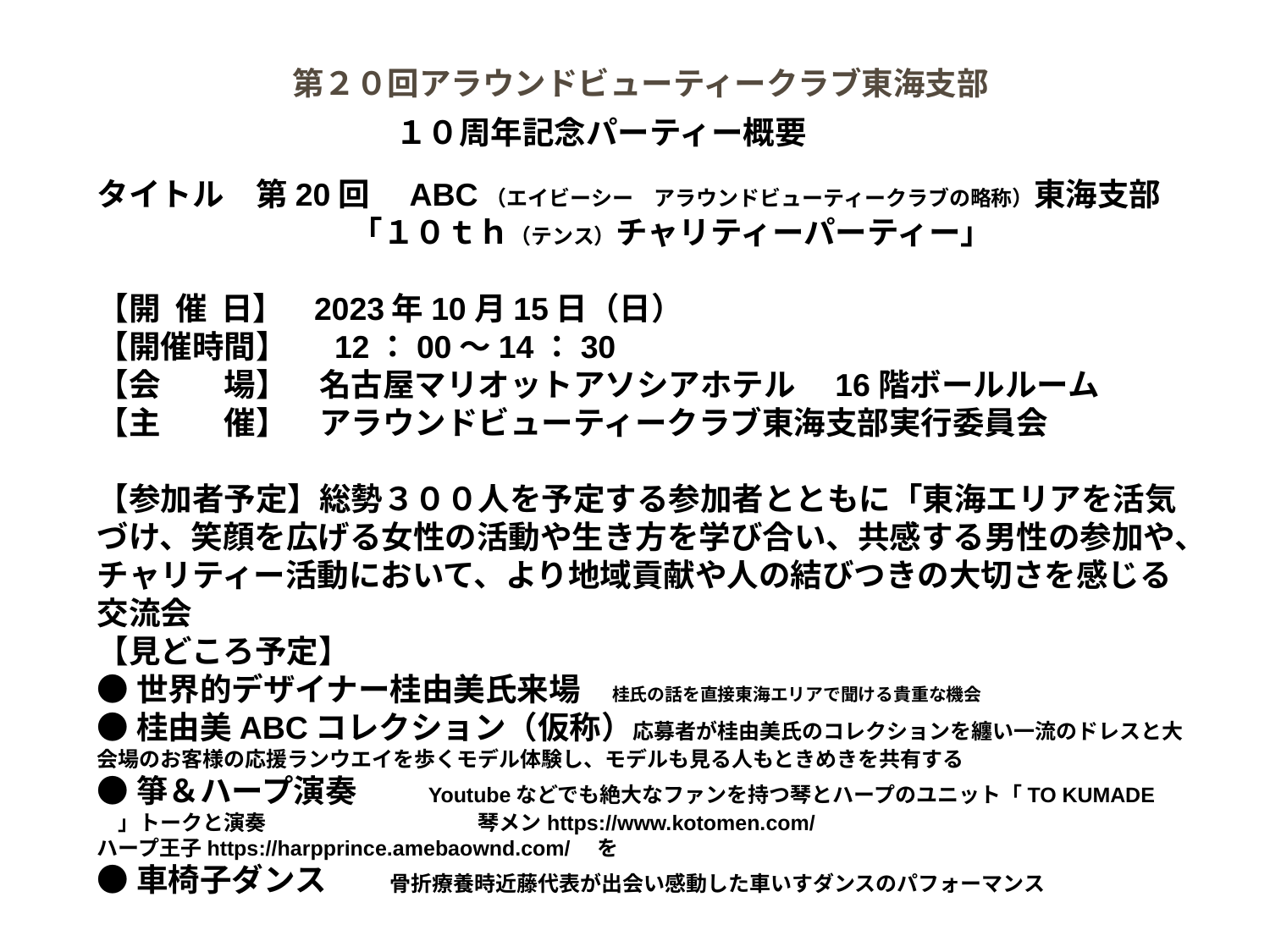

第２０回アラウンドビューティークラブ東海支部
１０周年記念パーティー概要
タイトル　第20回　ABC（エイビーシー　アラウンドビューティークラブの略称）東海支部
　　　　　　　　「１０ｔｈ（テンス）チャリティーパーティー」

【開  催  日】   2023年10月15日（日）
【開催時間】 　12：00～14：30
【会　　場】　名古屋マリオットアソシアホテル　16階ボールルーム
【主　　催】　アラウンドビューティークラブ東海支部実行委員会

【参加者予定】総勢３００人を予定する参加者とともに「東海エリアを活気づけ、笑顔を広げる女性の活動や生き方を学び合い、共感する男性の参加や、チャリティー活動において、より地域貢献や人の結びつきの大切さを感じる交流会
【見どころ予定】
●世界的デザイナー桂由美氏来場　桂氏の話を直接東海エリアで聞ける貴重な機会
●桂由美ABCコレクション（仮称）応募者が桂由美氏のコレクションを纏い一流のドレスと大会場のお客様の応援ランウエイを歩くモデル体験し、モデルも見る人もときめきを共有する
●箏＆ハープ演奏　　Youtubeなどでも絶大なファンを持つ琴とハープのユニット「TO KUMADE　」トークと演奏　　　　　　　　　　琴メンhttps://www.kotomen.com/　　ハープ王子https://harpprince.amebaownd.com/　を
●車椅子ダンス　　骨折療養時近藤代表が出会い感動した車いすダンスのパフォーマンス